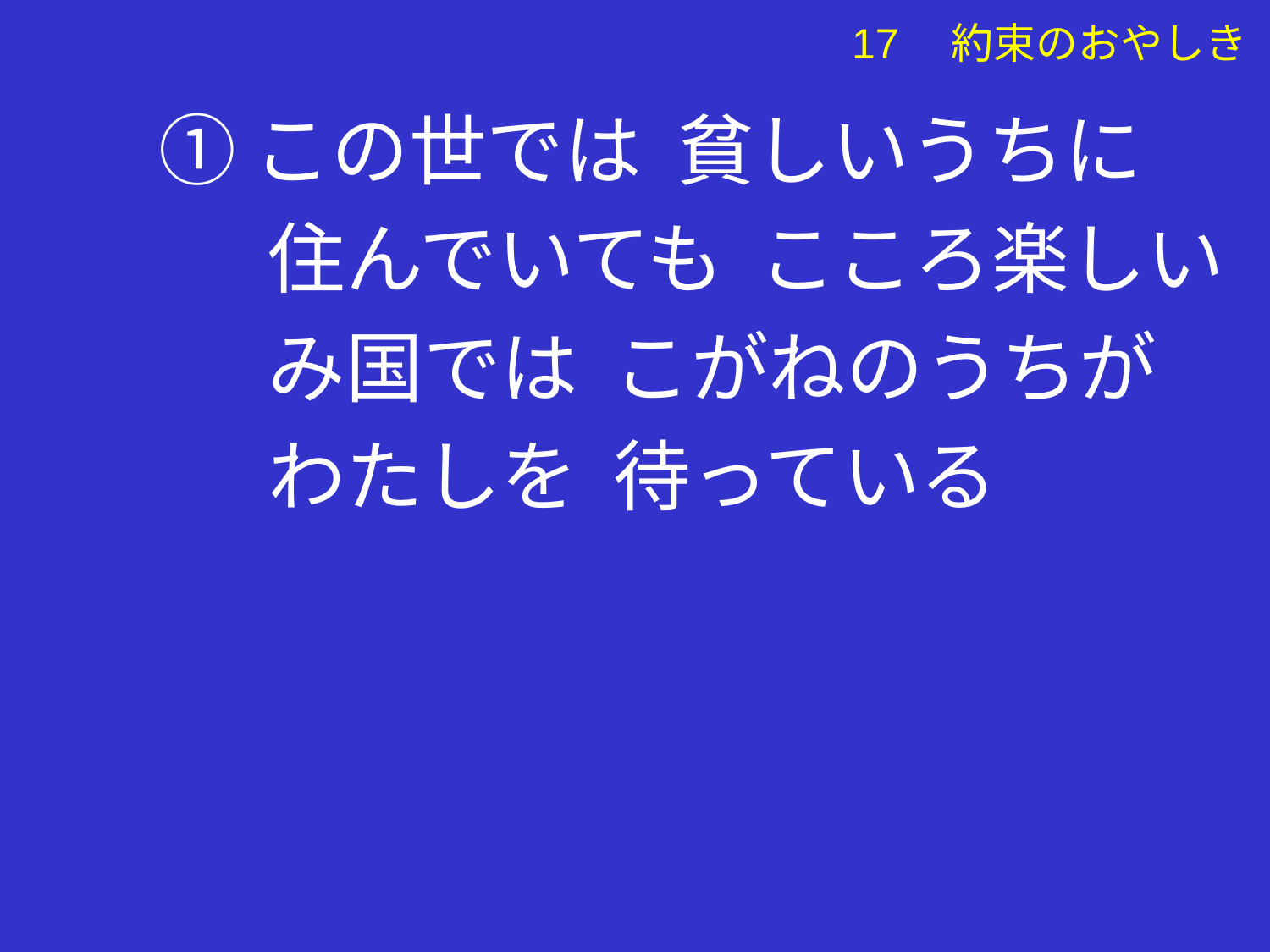

① この世では  貧しいうちに
   　 住んでいても  こころ楽しい
   　 み国では  こがねのうちが
   　 わたしを  待っている

# 17　約束のおやしき